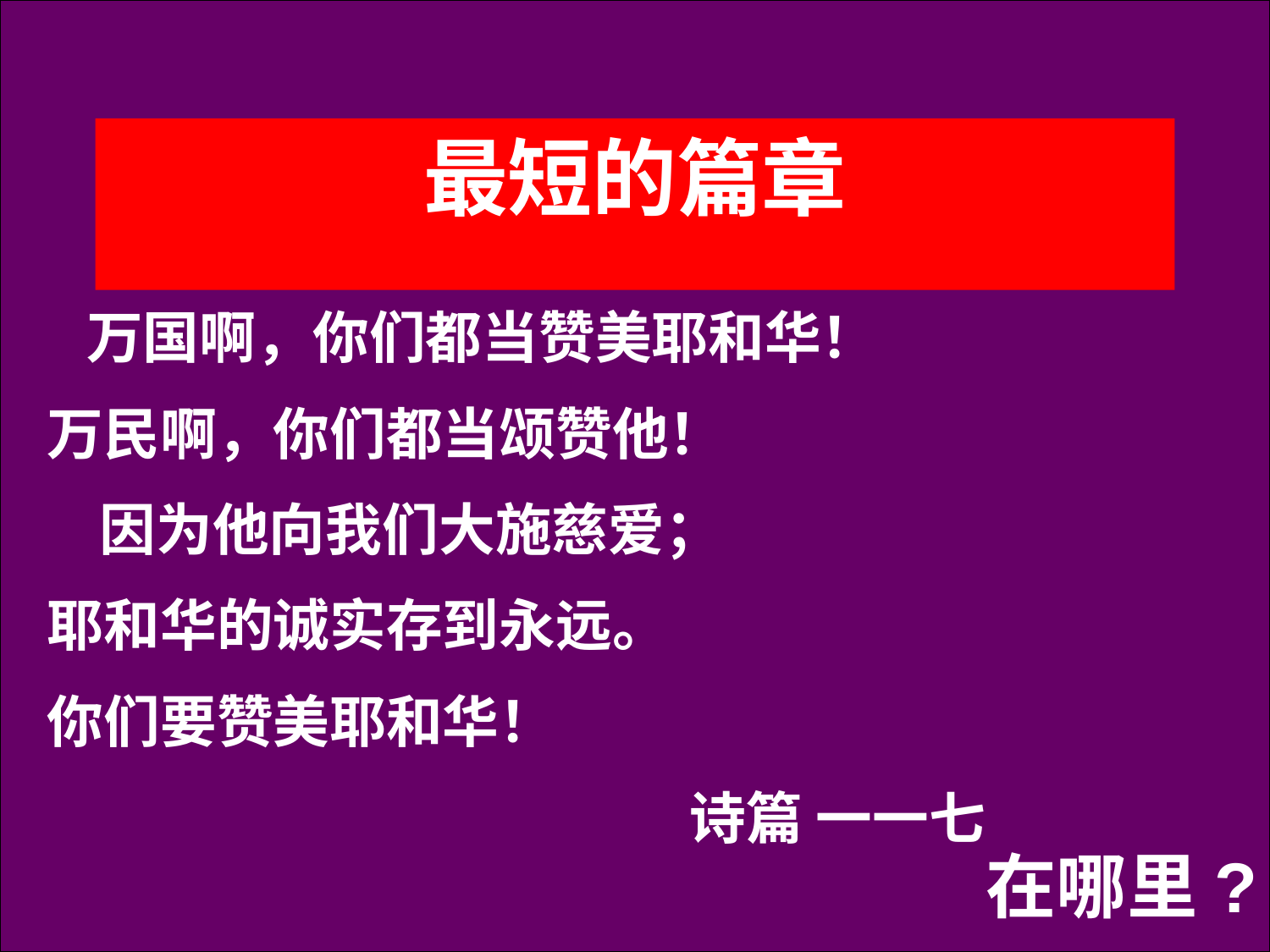

最短的篇章
  万国啊，你们都当赞美耶和华！
万民啊，你们都当颂赞他！
   因为他向我们大施慈爱；
耶和华的诚实存到永远。
你们要赞美耶和华！

诗篇 一一七
在哪里?